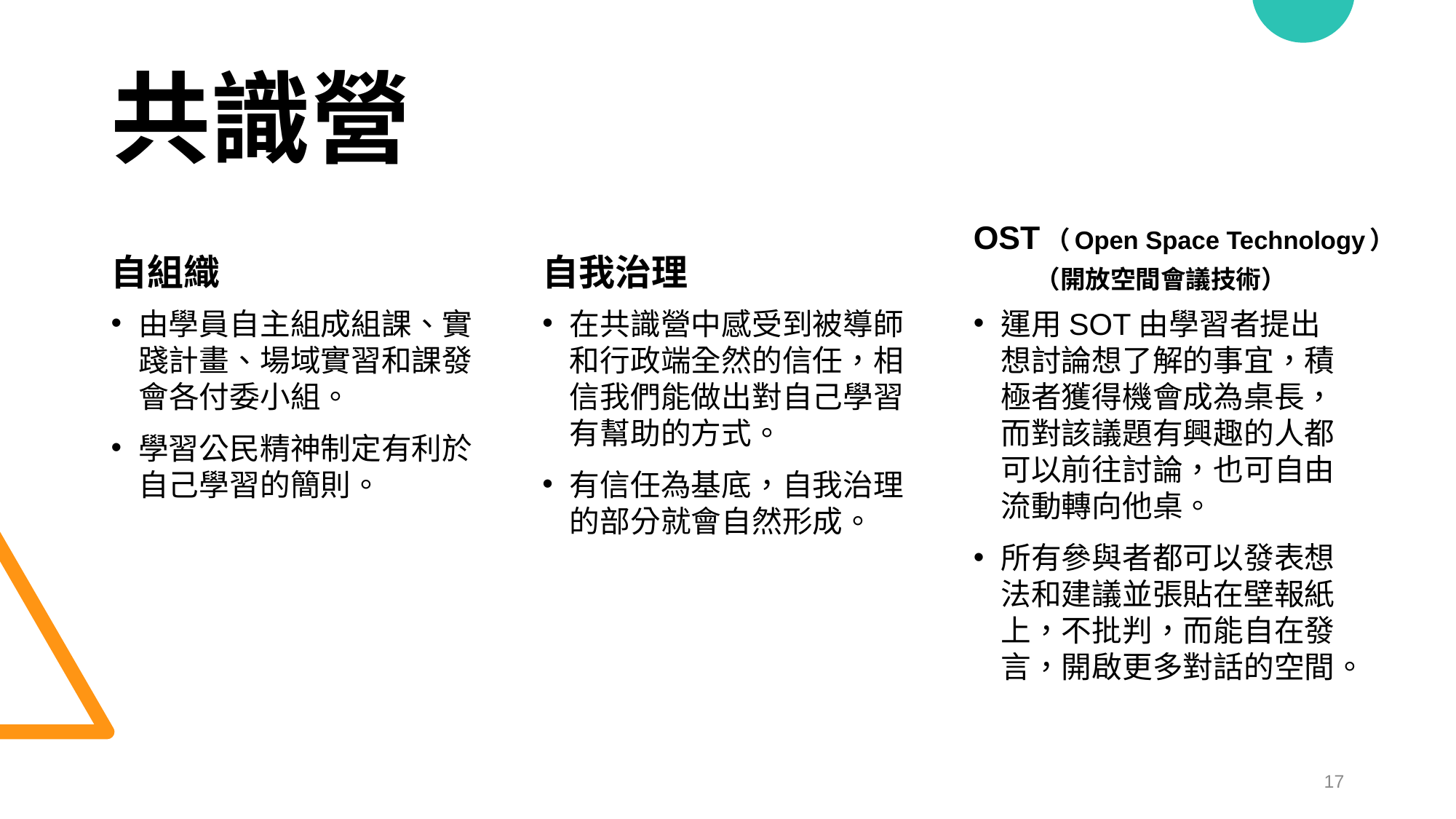

# 共識營
自組織
自我治理
OST（Open Space Technology）
　　  （開放空間會議技術）
由學員自主組成組課、實踐計畫、場域實習和課發會各付委小組。
學習公民精神制定有利於自己學習的簡則。

在共識營中感受到被導師和行政端全然的信任，相信我們能做出對自己學習有幫助的方式。
有信任為基底，自我治理的部分就會自然形成。

運用SOT由學習者提出想討論想了解的事宜，積極者獲得機會成為桌長，而對該議題有興趣的人都可以前往討論，也可自由流動轉向他桌。
所有參與者都可以發表想法和建議並張貼在壁報紙上，不批判，而能自在發言，開啟更多對話的空間。

17